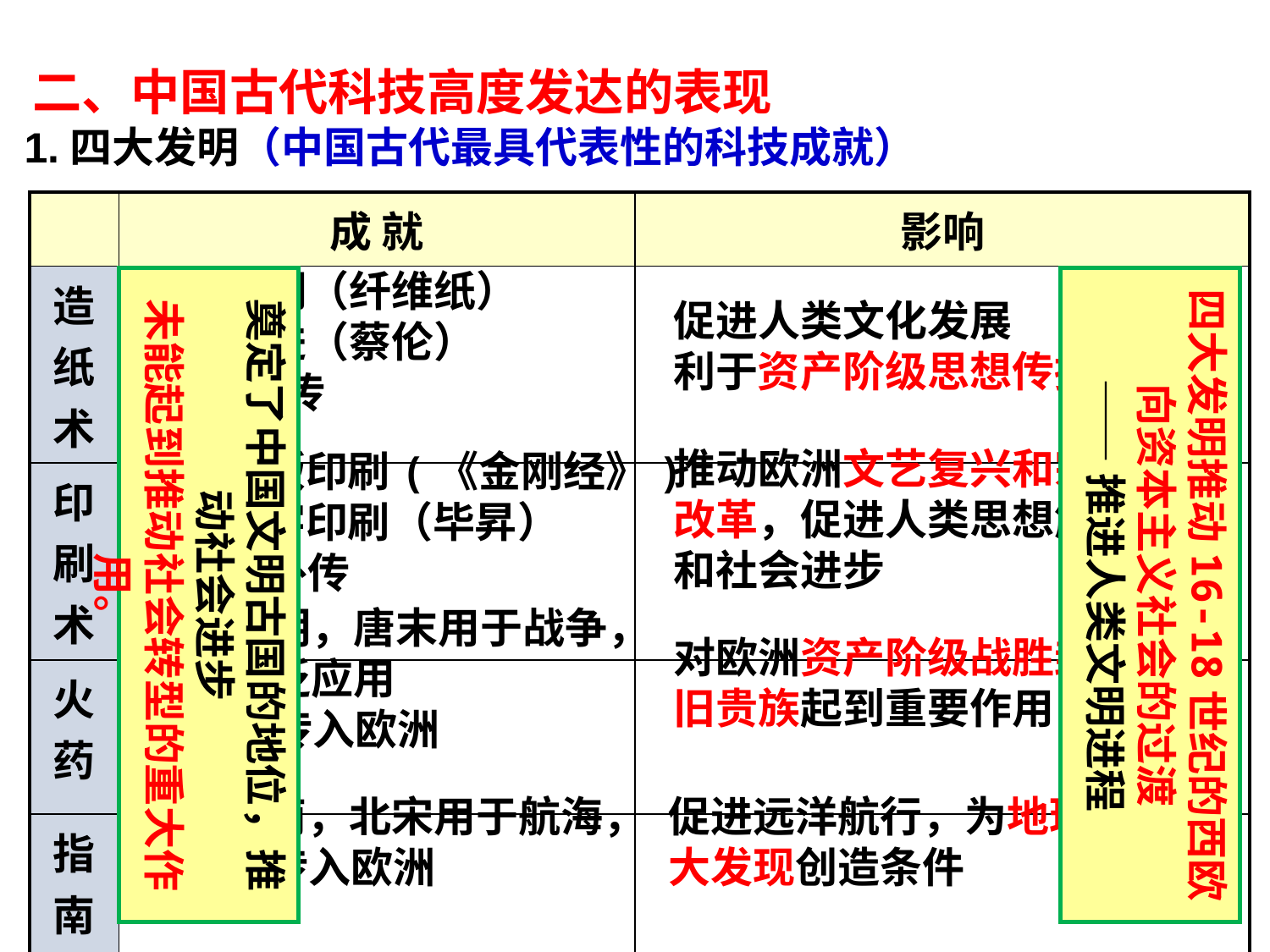

二、中国古代科技高度发达的表现
1.四大发明（中国古代最具代表性的科技成就）
|  | 成 就 | 影响 |
| --- | --- | --- |
| 造纸术 |  |  |
| 印刷术 |  |  |
| 火药 |  |  |
| 指南针 |  |  |
西汉发明（纤维纸）
东汉改进（蔡伦）
7C，西传
奠定了中国文明古国的地位，推动社会进步
未能起到推动社会转型的重大作用。
四大发明推动16-18世纪的西欧向资本主义社会的过渡
——推进人类文明进程
促进人类文化发展
利于资产阶级思想传播
推动欧洲文艺复兴和宗教改革，促进人类思想解放和社会进步
唐朝雕版印刷(《金刚经》)
北宋活字印刷（毕昇）          13C，外传
唐初发明，唐末用于战争，宋朝广泛应用
14C，传入欧洲
对欧洲资产阶级战胜封建旧贵族起到重要作用
战国司南，北宋用于航海，13C，传入欧洲
促进远洋航行，为地理大发现创造条件